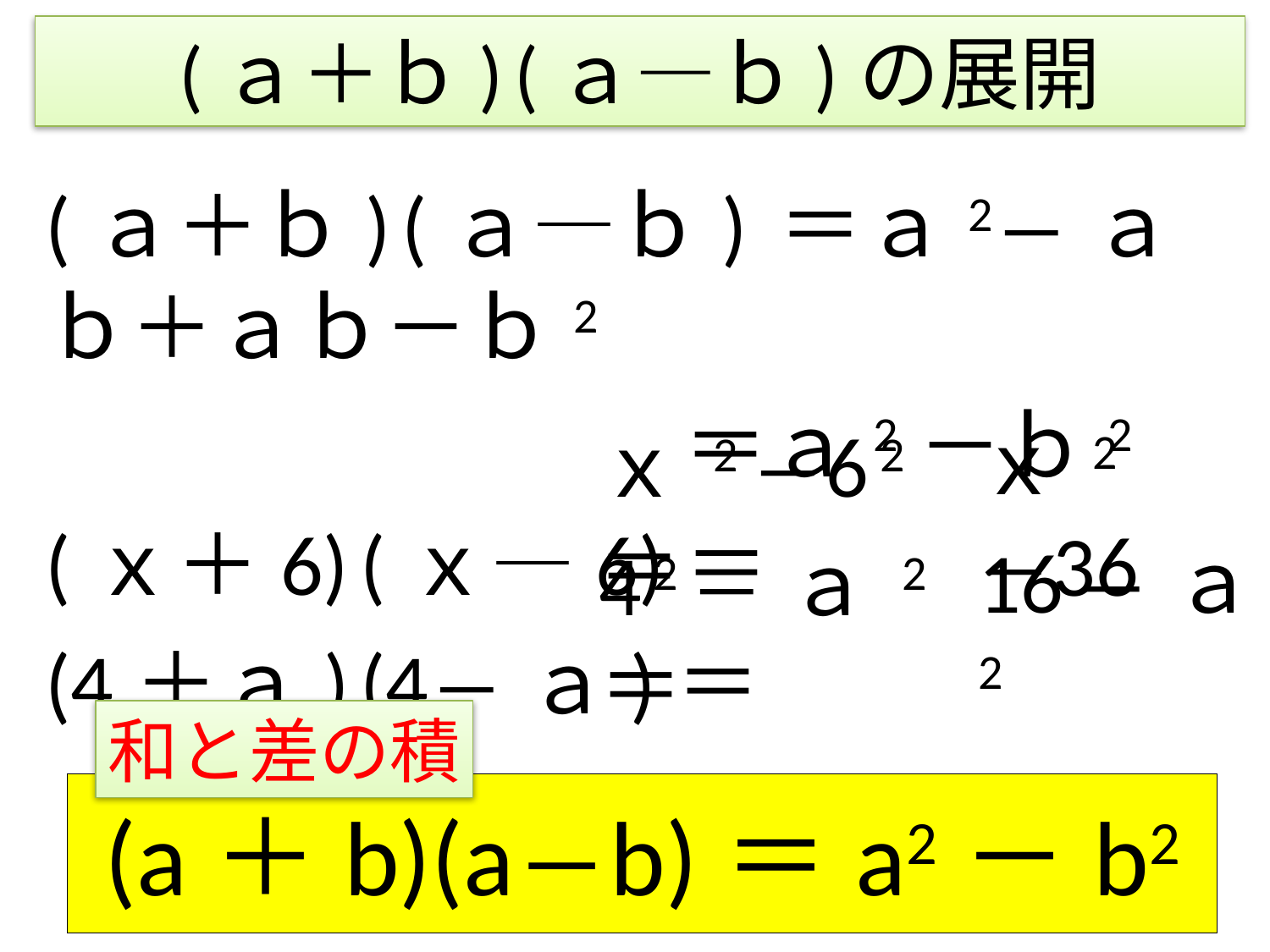

# (ａ＋ｂ) (ａ―ｂ) の展開
(ａ＋ｂ) (ａ―ｂ) ＝ａ2―ａｂ＋ａｂ－ｂ2
　　　　　　　　　　　　　＝ａ2－ｂ2
(ｘ＋6) (ｘ―6)＝
(4＋ａ) (4―ａ)＝

ｘ 2 ―36
ｘ 2 ―6 2 ＝
16 ―ａ 2
4 2 ―ａ 2 ＝
和と差の積
(a＋b)(a―b)＝a2－b2